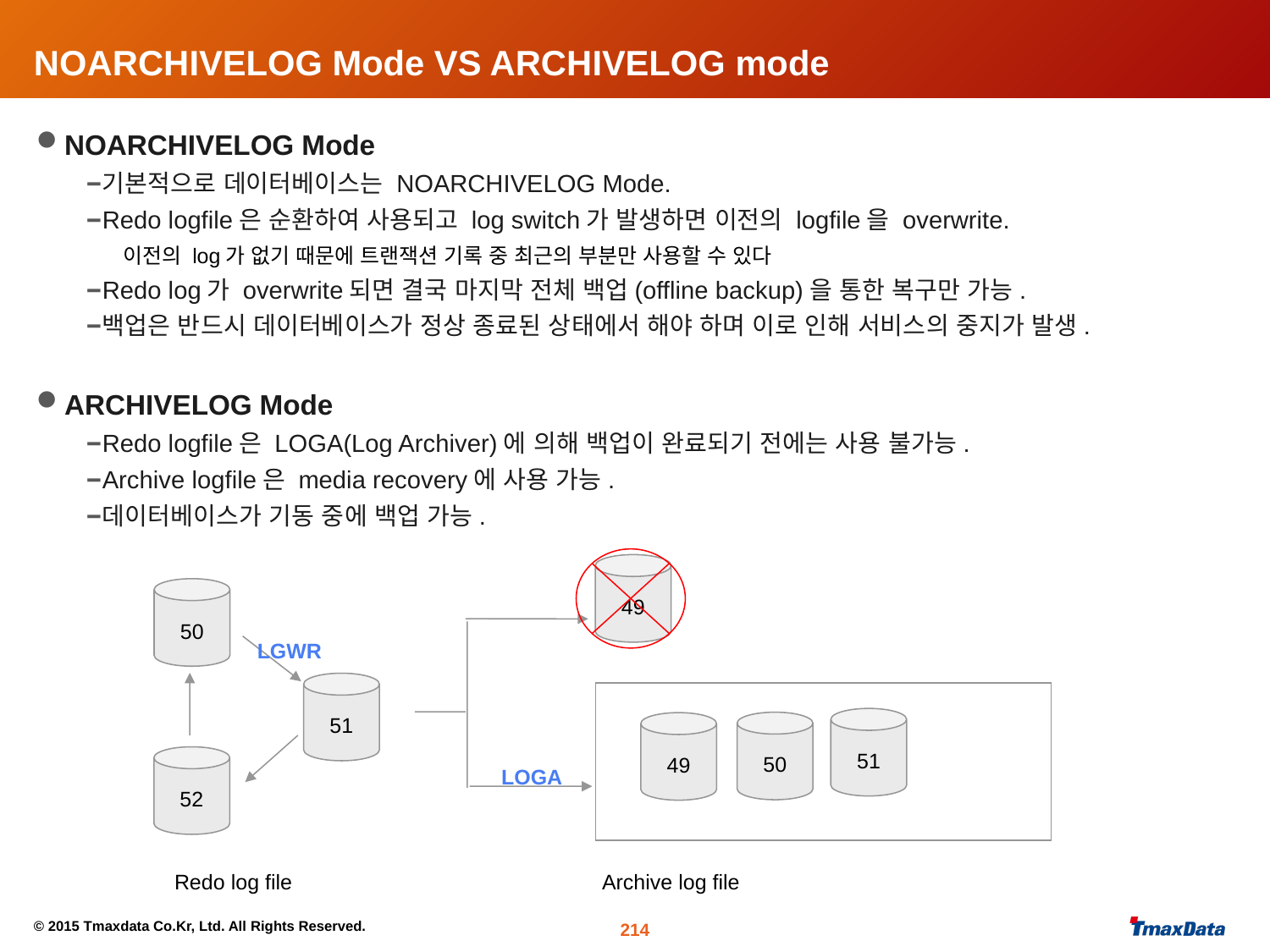

# NOARCHIVELOG Mode VS ARCHIVELOG mode
NOARCHIVELOG Mode
기본적으로 데이터베이스는 NOARCHIVELOG Mode.
Redo logfile은 순환하여 사용되고 log switch가 발생하면 이전의 logfile을 overwrite.
이전의 log가 없기 때문에 트랜잭션 기록 중 최근의 부분만 사용할 수 있다
Redo log가 overwrite되면 결국 마지막 전체 백업(offline backup)을 통한 복구만 가능.
백업은 반드시 데이터베이스가 정상 종료된 상태에서 해야 하며 이로 인해 서비스의 중지가 발생.

ARCHIVELOG Mode
Redo logfile은 LOGA(Log Archiver)에 의해 백업이 완료되기 전에는 사용 불가능.
Archive logfile은 media recovery에 사용 가능.
데이터베이스가 기동 중에 백업 가능.

49
50

LGWR

51

51

50
49

52
LOGA

Redo log file
Archive log file